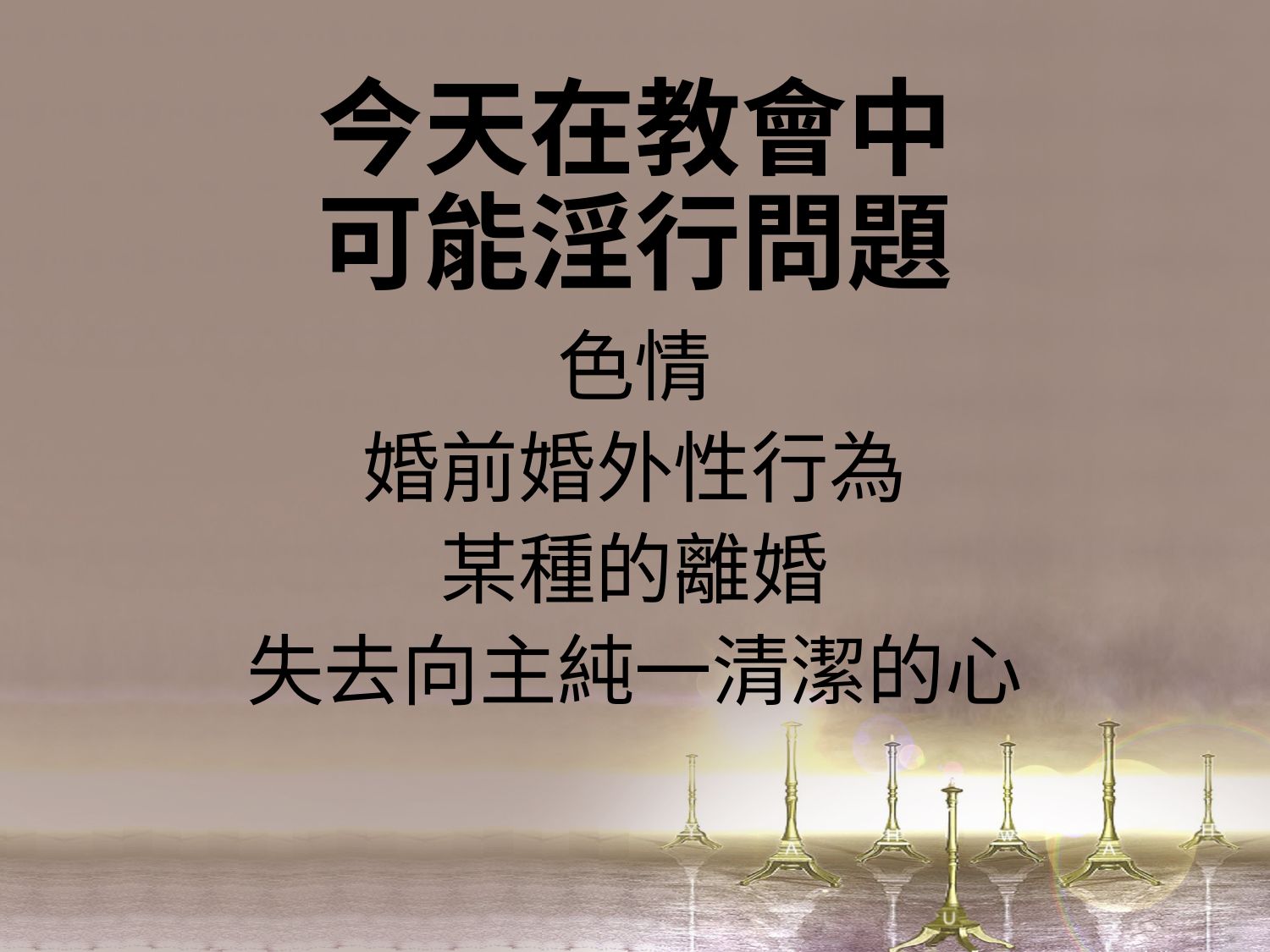

# 今天在教會中 可能淫行問題
色情
婚前婚外性行為
某種的離婚
失去向主純一清潔的心